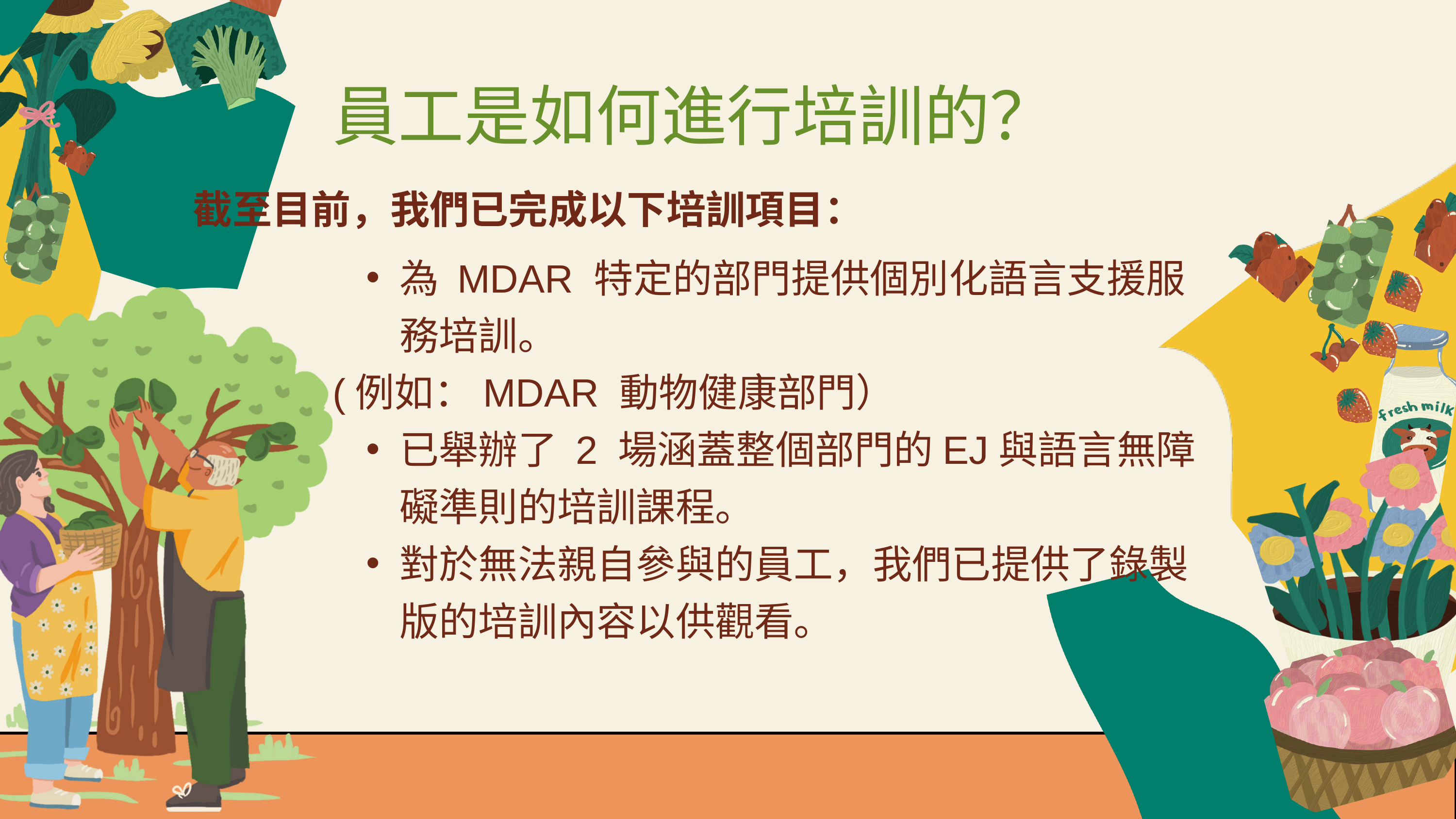

員工是如何進行培訓的？

截至目前，我們已完成以下培訓項目：

為 MDAR 特定的部門提供個別化語言支援服務培訓。
(例如：MDAR 動物健康部門）
已舉辦了 2 場涵蓋整個部門的EJ與語言無障礙準則的培訓課程。
對於無法親自參與的員工，我們已提供了錄製版的培訓內容以供觀看。